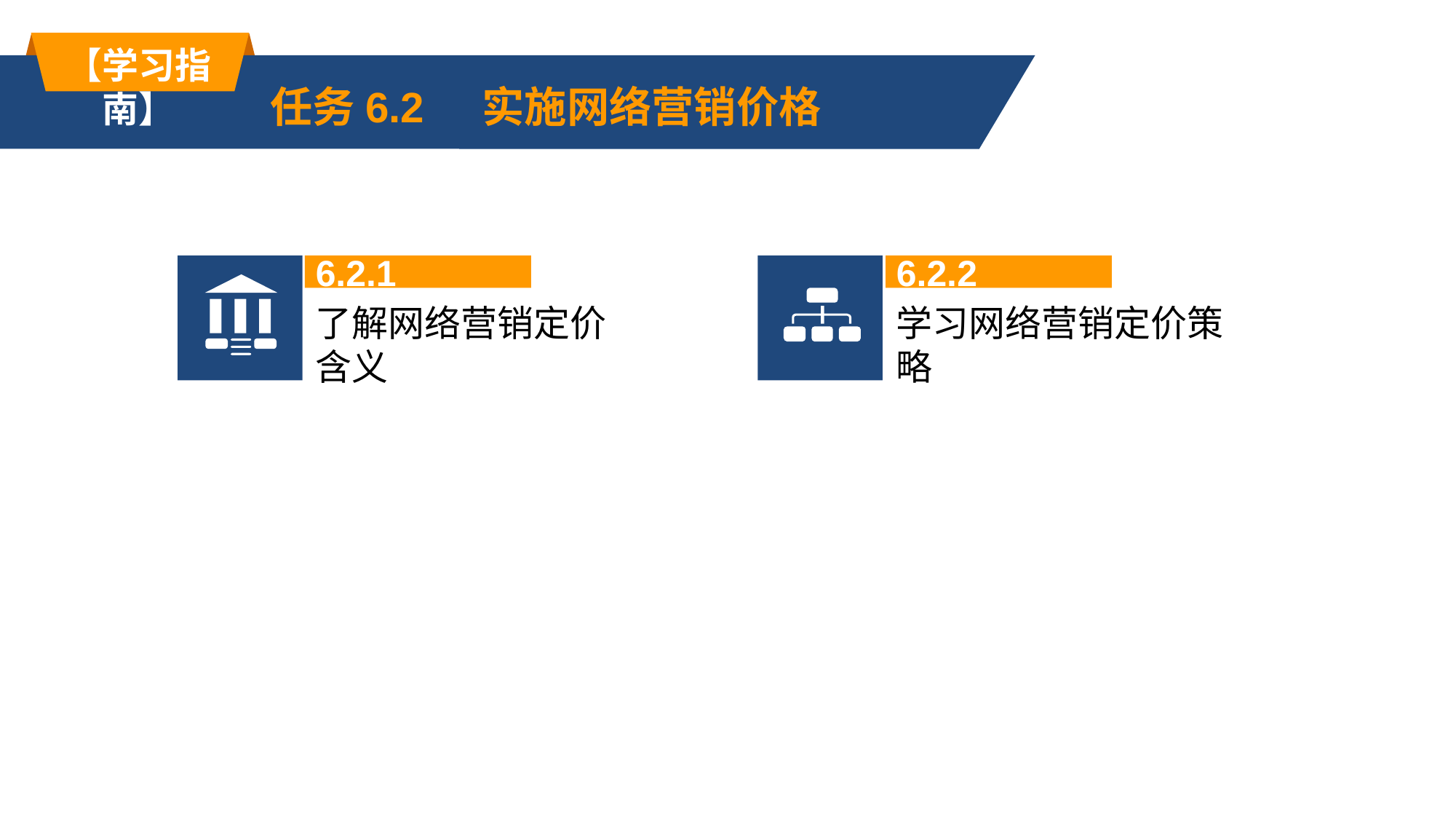

【学习指南】

任务6.2    实施网络营销价格

6.2.1

6.2.2

了解网络营销定价含义
学习网络营销定价策略